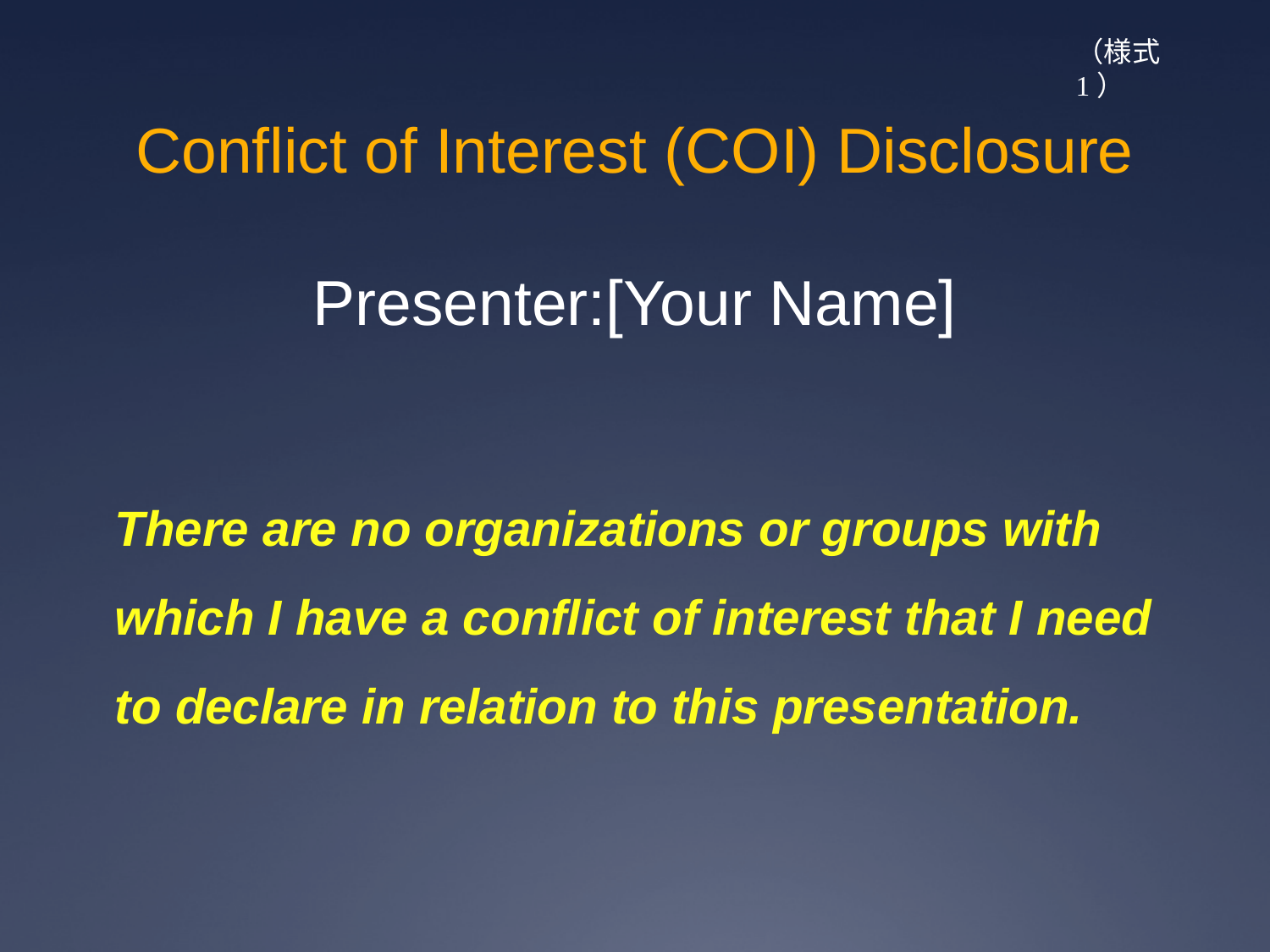

（様式1）
# Conflict of Interest (COI) Disclosure Presenter:[Your Name]
There are no organizations or groups with which I have a conflict of interest that I need to declare in relation to this presentation.